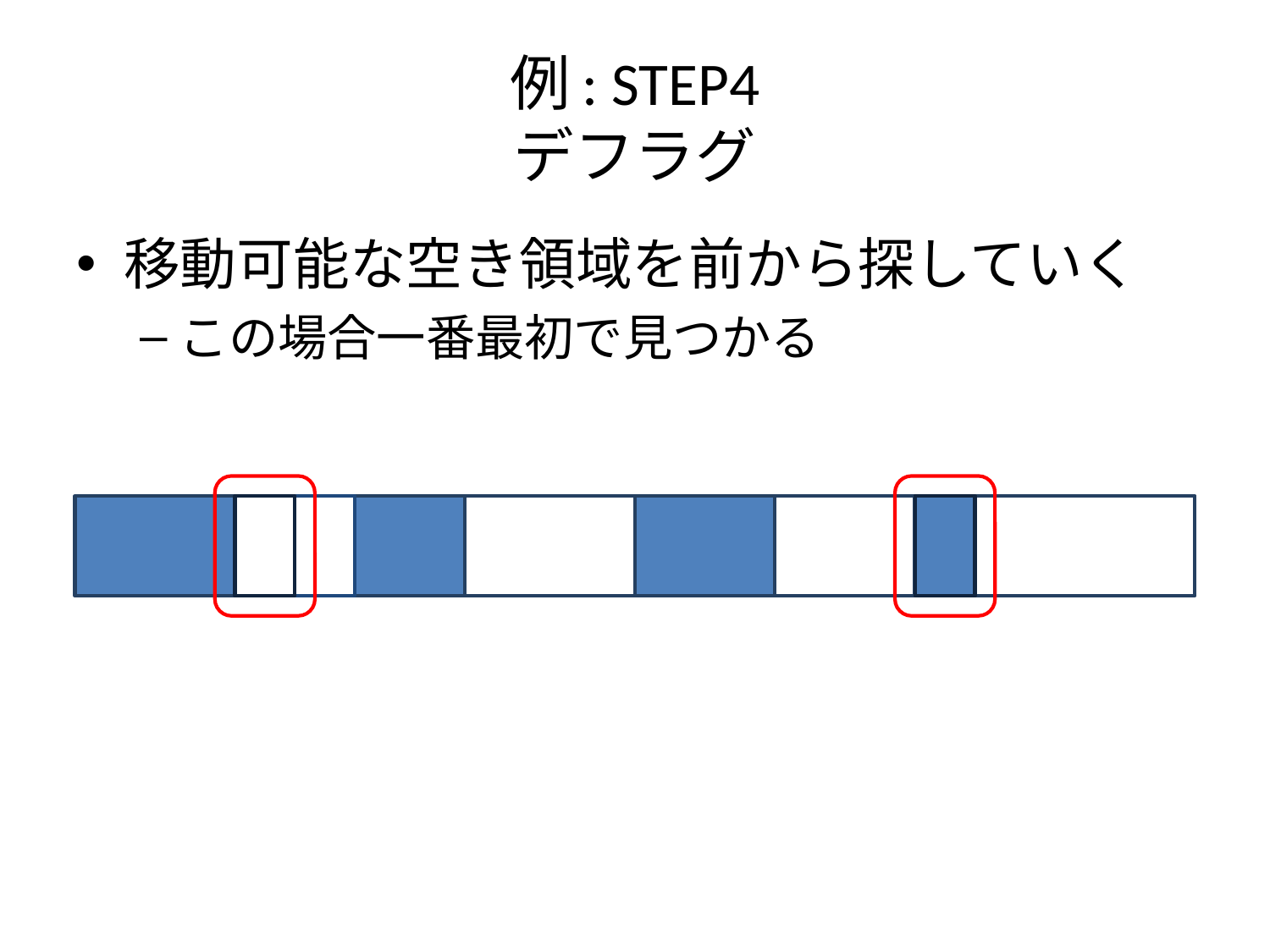

# 例: STEP4 デフラグ
移動可能な空き領域を前から探していく
この場合一番最初で見つかる